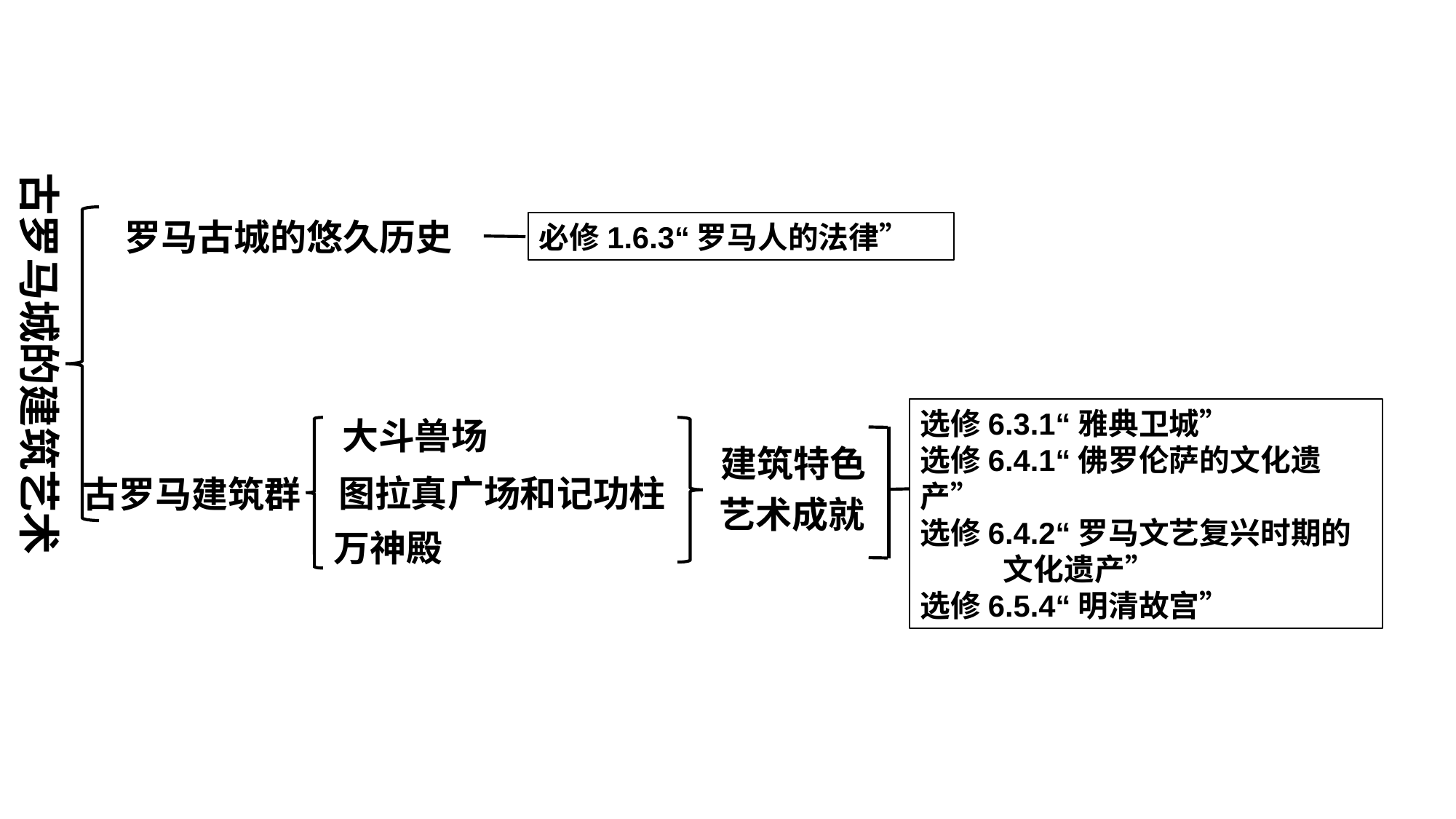

古罗马城的建筑艺术

罗马古城的悠久历史
必修1.6.3“罗马人的法律”
选修6.3.1“雅典卫城”
选修6.4.1“佛罗伦萨的文化遗产”
选修6.4.2“罗马文艺复兴时期的
           文化遗产”
选修6.5.4“明清故宫”
大斗兽场

图拉真广场和记功柱
万神殿

古罗马建筑群
建筑特色
艺术成就